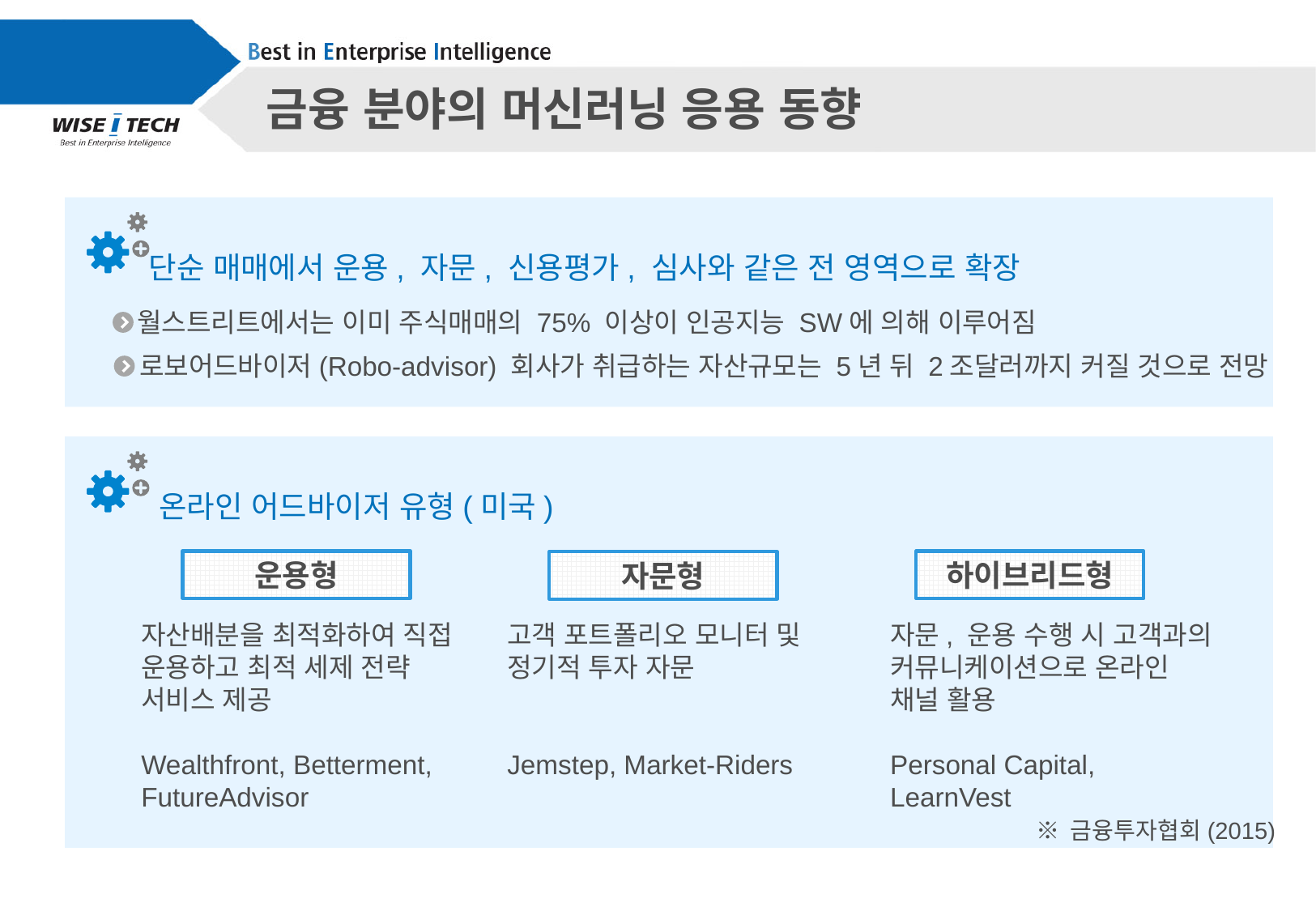

Ⅲ
금융산업 사례
금융 분야의 머신러닝 응용 동향

단순 매매에서 운용, 자문, 신용평가, 심사와 같은 전 영역으로 확장
월스트리트에서는 이미 주식매매의 75% 이상이 인공지능 SW에 의해 이루어짐

로보어드바이저(Robo-advisor) 회사가 취급하는 자산규모는 5년 뒤 2조달러까지 커질 것으로 전망

온라인 어드바이저 유형(미국)

운용형

하이브리드형

자문형
자산배분을 최적화하여 직접 운용하고 최적 세제 전략 서비스 제공

Wealthfront, Betterment, FutureAdvisor
고객 포트폴리오 모니터 및 정기적 투자 자문

Jemstep, Market-Riders
자문, 운용 수행 시 고객과의 커뮤니케이션으로 온라인 채널 활용

Personal Capital, LearnVest
※ 금융투자협회(2015)